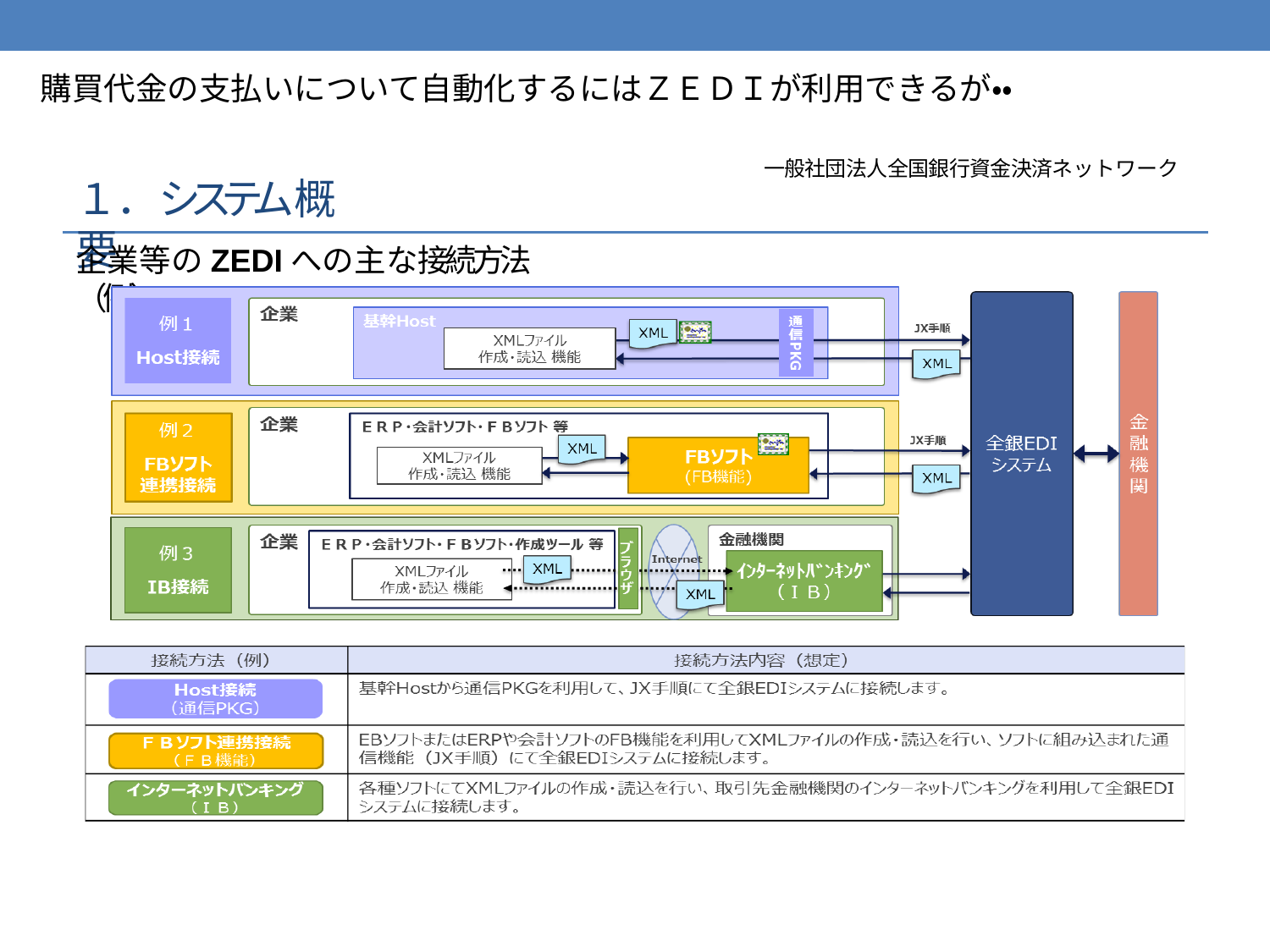

購買代金の支払いについて自動化するにはＺＥＤＩが利用できるが・・
一般社団法人全国銀行資金決済ネットワーク
一般社団法人全国銀行資金決済ネットワーク
１．システム概要

企業等のZEDIへの主な接続方法（例）

15